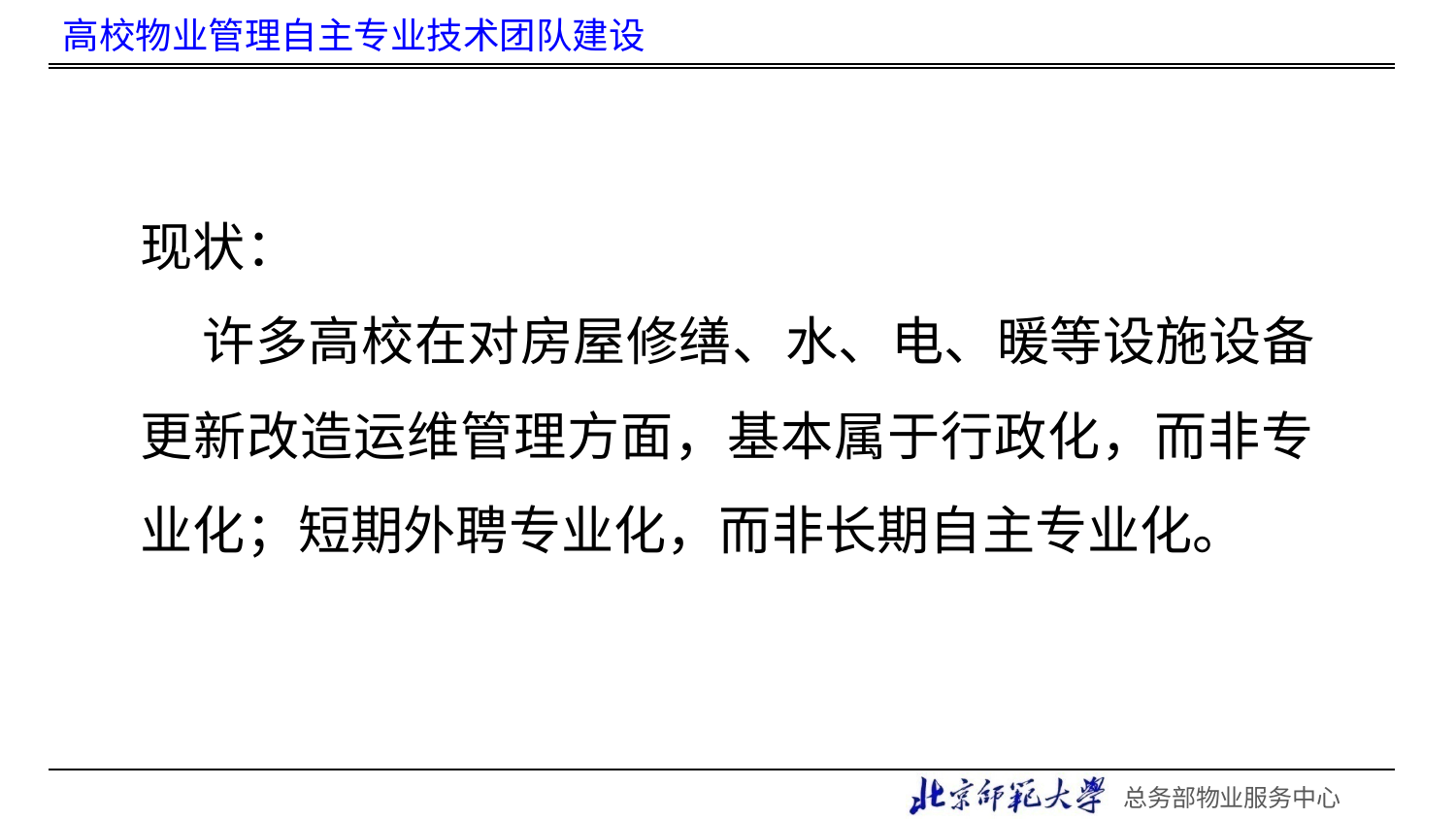

现状：
    许多高校在对房屋修缮、水、电、暖等设施设备更新改造运维管理方面，基本属于行政化，而非专业化；短期外聘专业化，而非长期自主专业化。